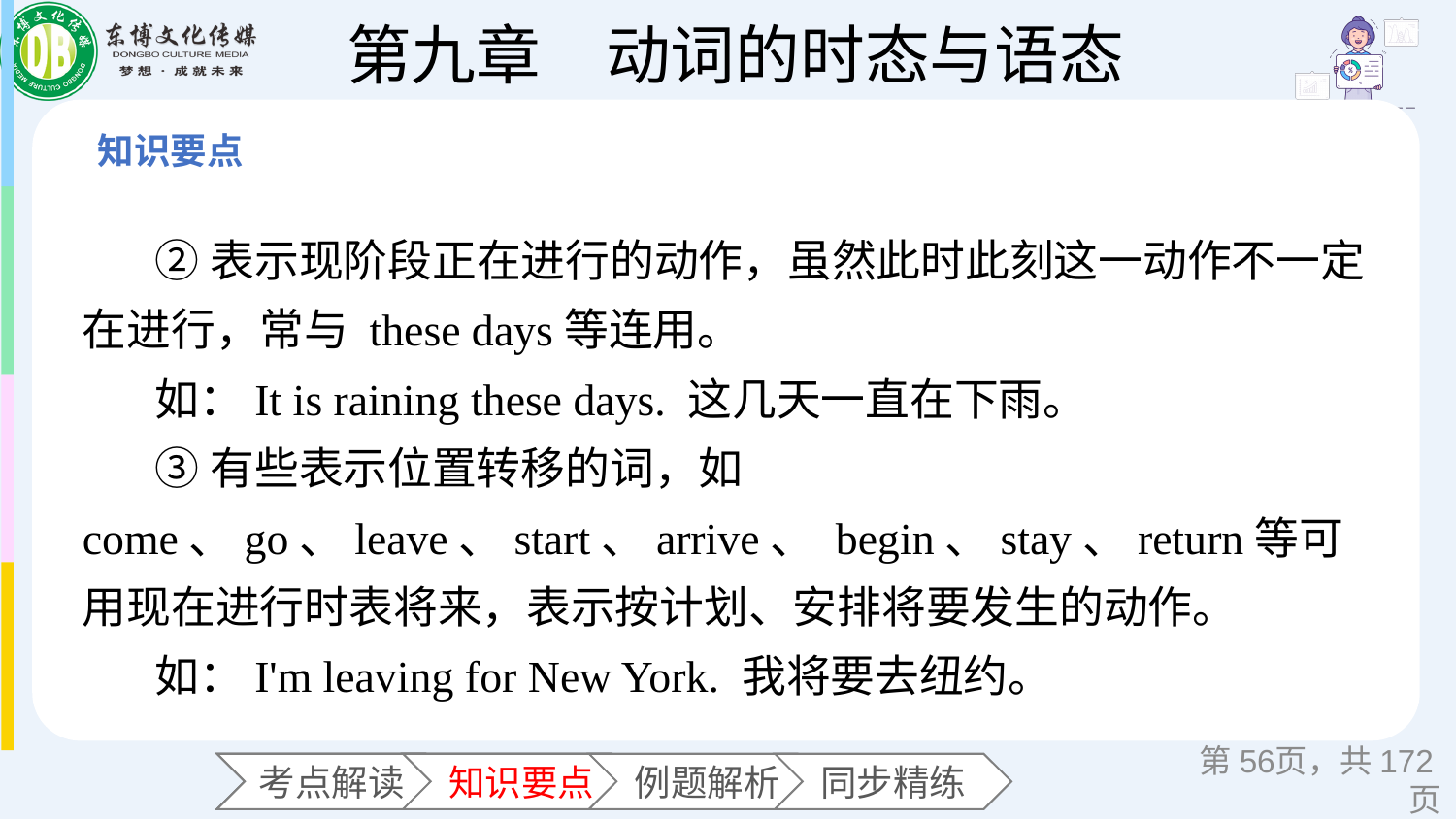

②表示现阶段正在进行的动作，虽然此时此刻这一动作不一定在进行，常与 these days等连用。
如：It is raining these days. 这几天一直在下雨。
③有些表示位置转移的词，如come、go、leave、start、arrive、 begin、stay、return等可用现在进行时表将来，表示按计划、安排将要发生的动作。
如：I'm leaving for New York. 我将要去纽约。
第56页，共172页